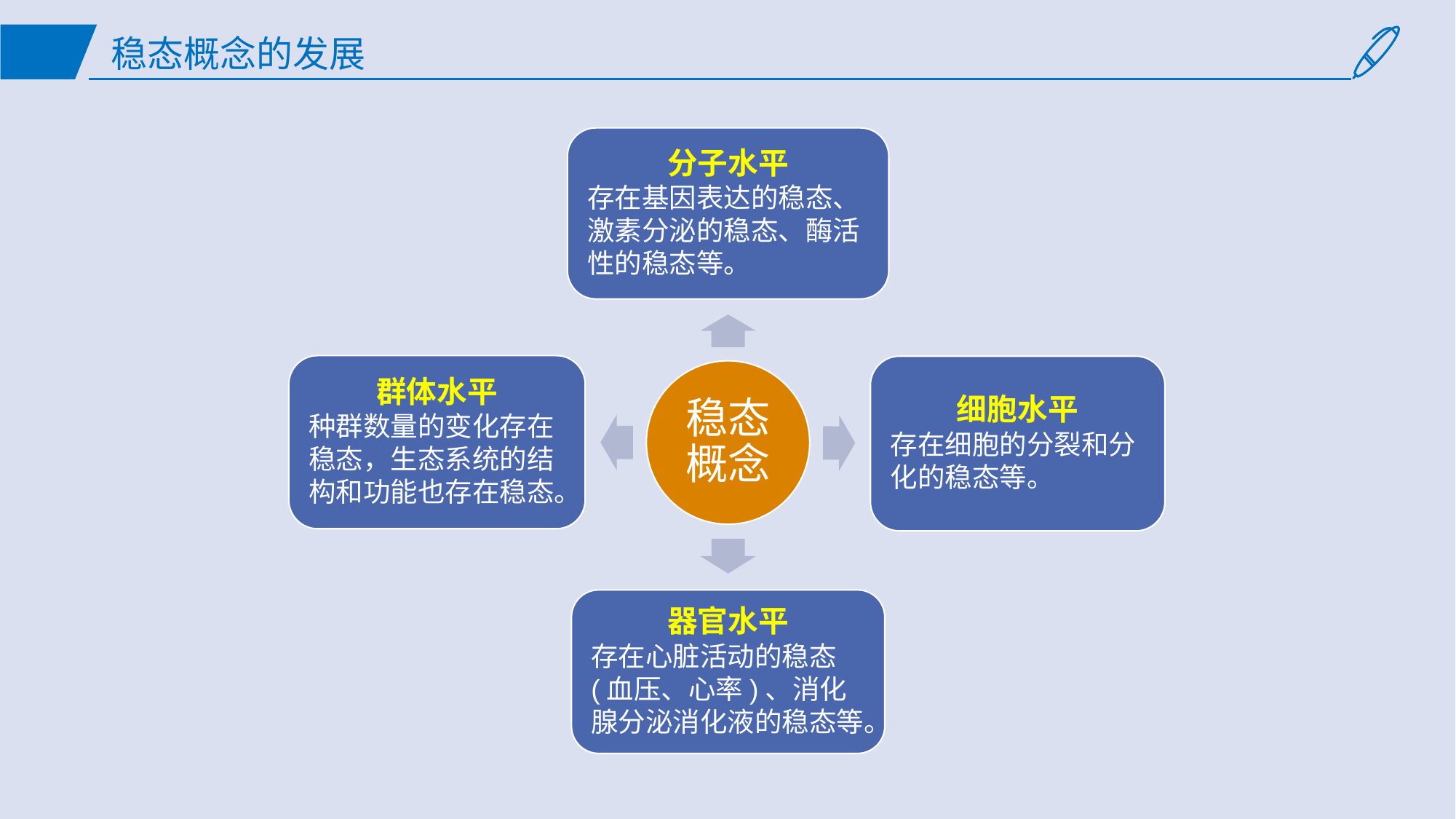

# 稳态概念的发展
分子水平
存在基因表达的稳态、激素分泌的稳态、酶活性的稳态等。

群体水平
种群数量的变化存在稳态，生态系统的结构和功能也存在稳态。
细胞水平
存在细胞的分裂和分化的稳态等。
稳态概念

器官水平
存在心脏活动的稳态(血压、心率)、消化腺分泌消化液的稳态等。